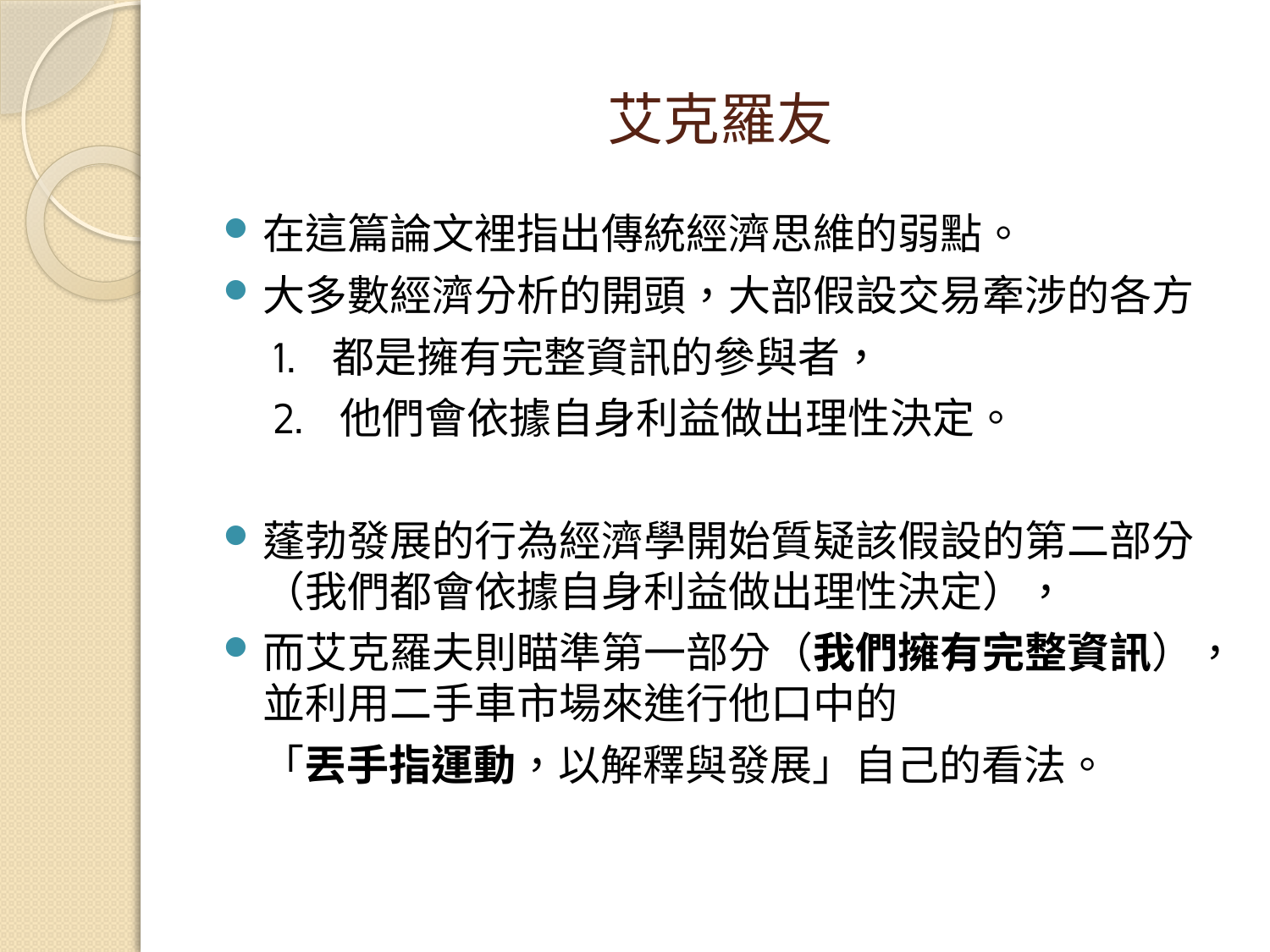

# 艾克羅友
在這篇論文裡指出傳統經濟思維的弱點。
大多數經濟分析的開頭，大部假設交易牽涉的各方
    1.  都是擁有完整資訊的參與者，
    2.  他們會依據自身利益做出理性決定。

蓬勃發展的行為經濟學開始質疑該假設的第二部分（我們都會依據自身利益做出理性決定），
而艾克羅夫則瞄準第一部分（我們擁有完整資訊），並利用二手車市場來進行他口中的
   「丟手指運動，以解釋與發展」自己的看法。